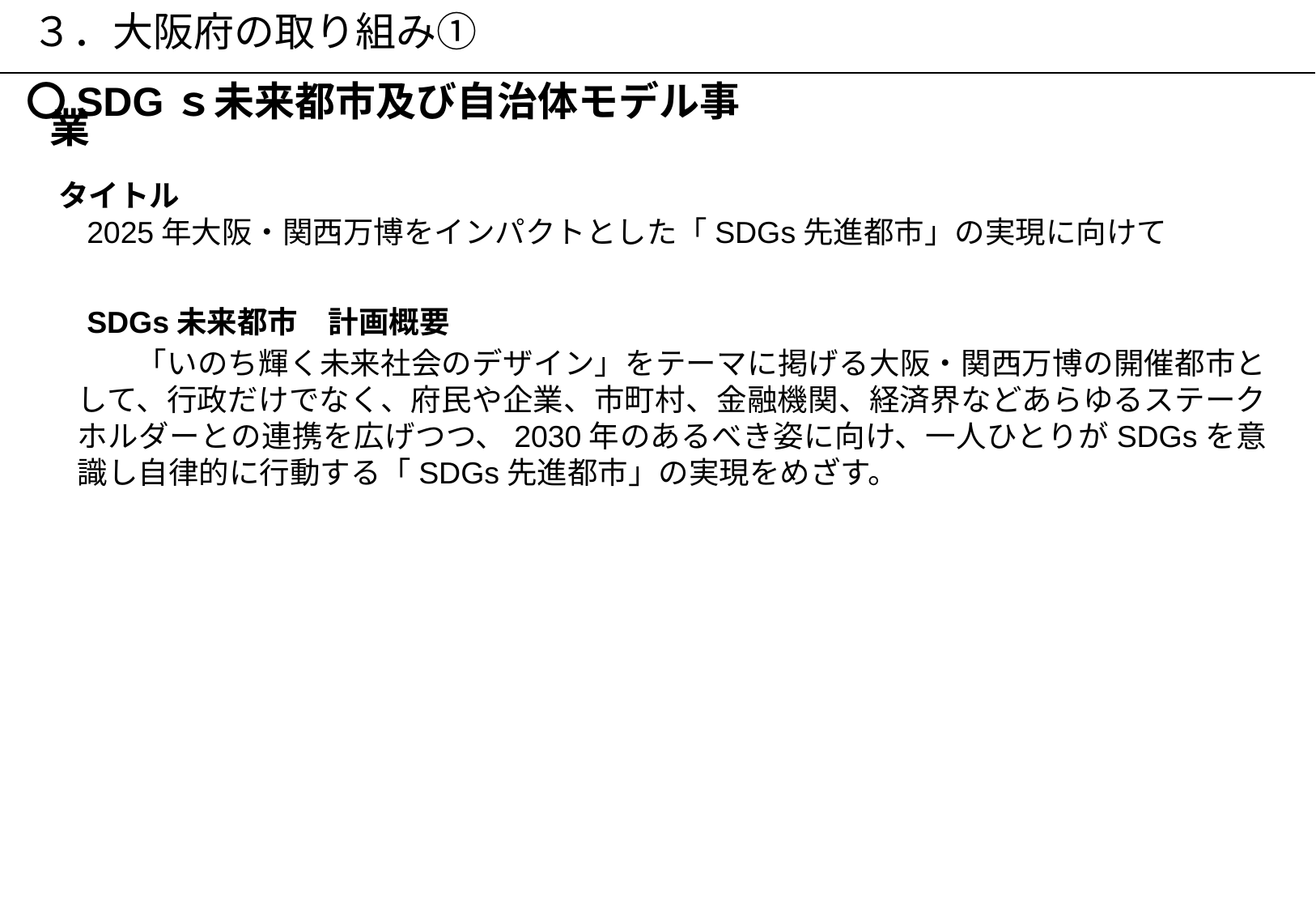

３．大阪府の取り組み①

〇SDGｓ未来都市及び自治体モデル事業
タイトル
2025年大阪・関西万博をインパクトとした「SDGs先進都市」の実現に向けて

SDGs未来都市　計画概要
　「いのち輝く未来社会のデザイン」をテーマに掲げる大阪・関西万博の開催都市として、行政だけでなく、府民や企業、市町村、金融機関、経済界などあらゆるステークホルダーとの連携を広げつつ、2030年のあるべき姿に向け、一人ひとりがSDGsを意識し自律的に行動する「SDGs先進都市」の実現をめざす。